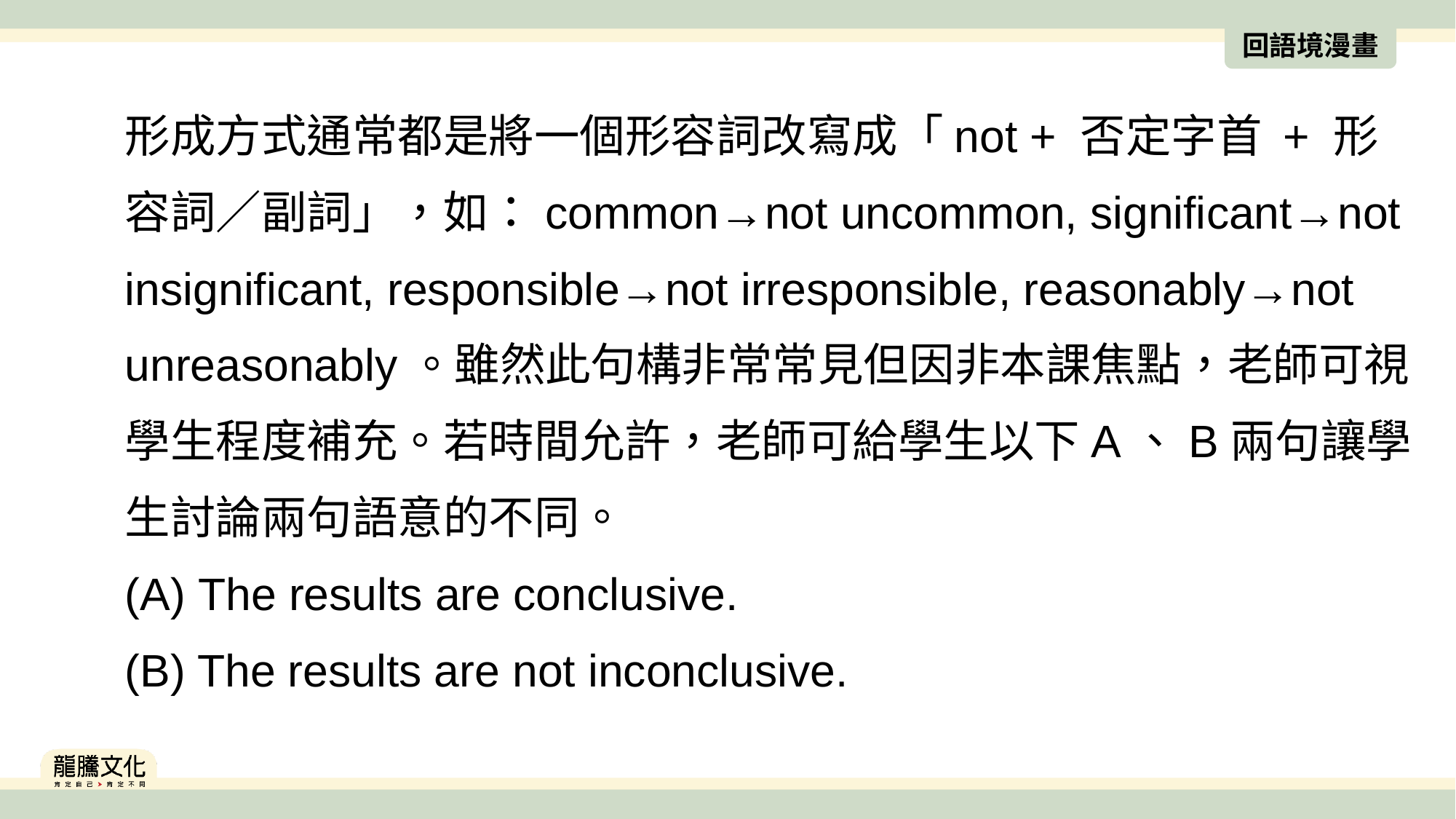

回語境漫畫
形成方式通常都是將一個形容詞改寫成「not + 否定字首 + 形容詞／副詞」，如：common→not uncommon, significant→not insignificant, responsible→not irresponsible, reasonably→not unreasonably。雖然此句構非常常見但因非本課焦點，老師可視學生程度補充。若時間允許，老師可給學生以下A、B兩句讓學生討論兩句語意的不同。
(A) The results are conclusive.
(B) The results are not inconclusive.